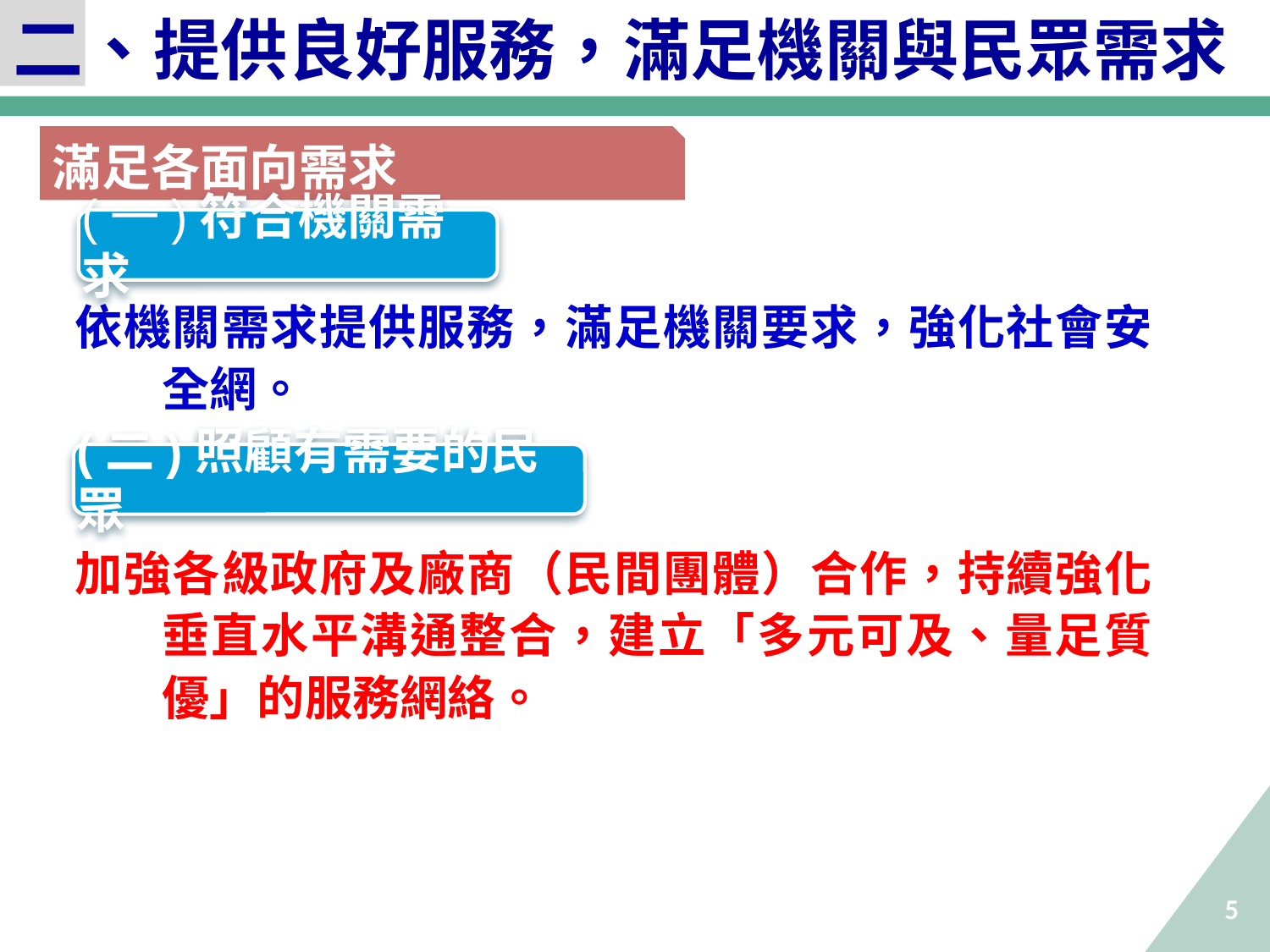

二、提供良好服務，滿足機關與民眾需求

滿足各面向需求
(一)符合機關需求

依機關需求提供服務，滿足機關要求，強化社會安全網。

加強各級政府及廠商（民間團體）合作，持續強化垂直水平溝通整合，建立「多元可及、量足質優」的服務網絡。

(二)照顧有需要的民眾

5